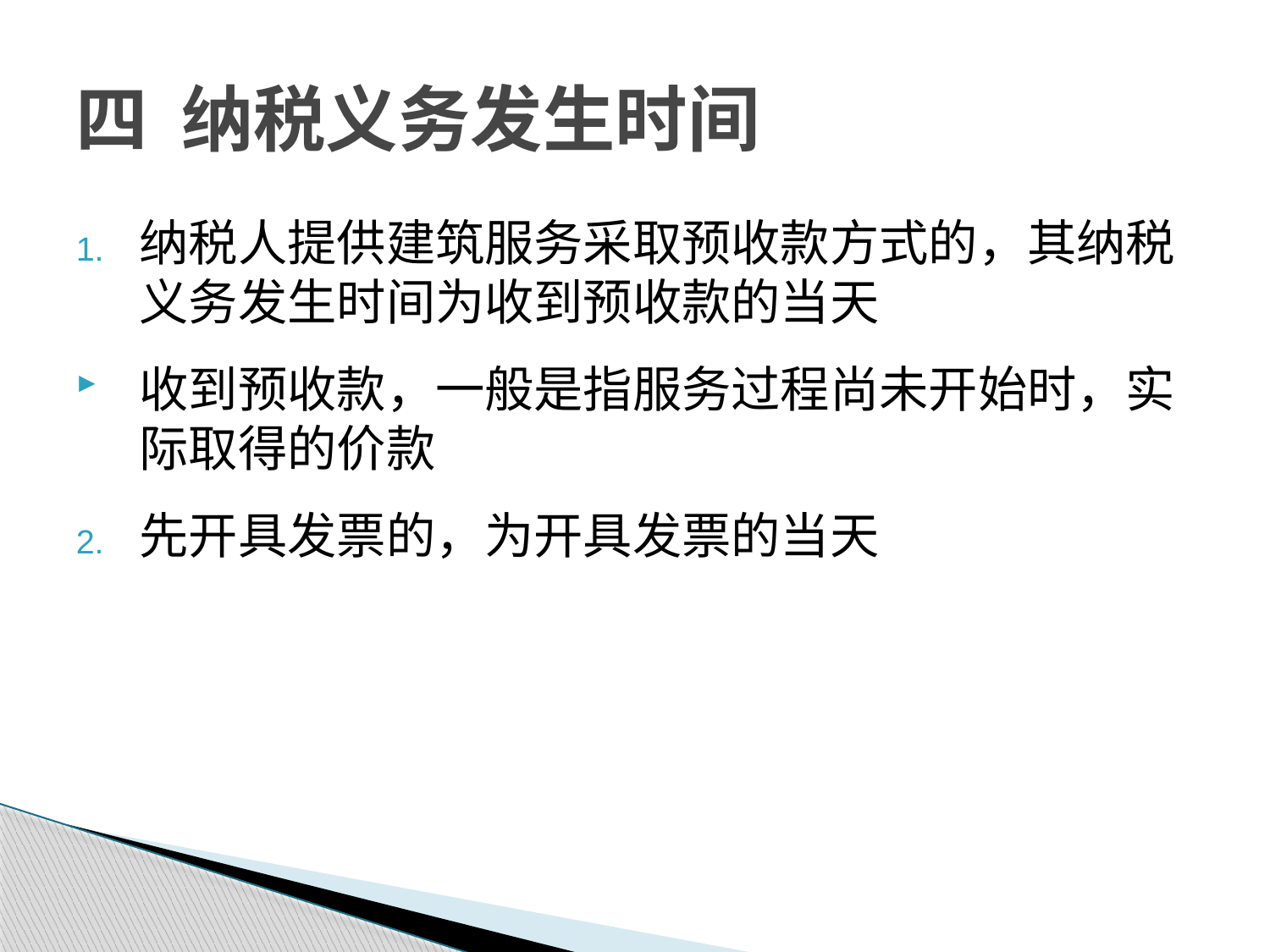

# 四  纳税义务发生时间
纳税人提供建筑服务采取预收款方式的，其纳税义务发生时间为收到预收款的当天
收到预收款，一般是指服务过程尚未开始时，实际取得的价款
先开具发票的，为开具发票的当天